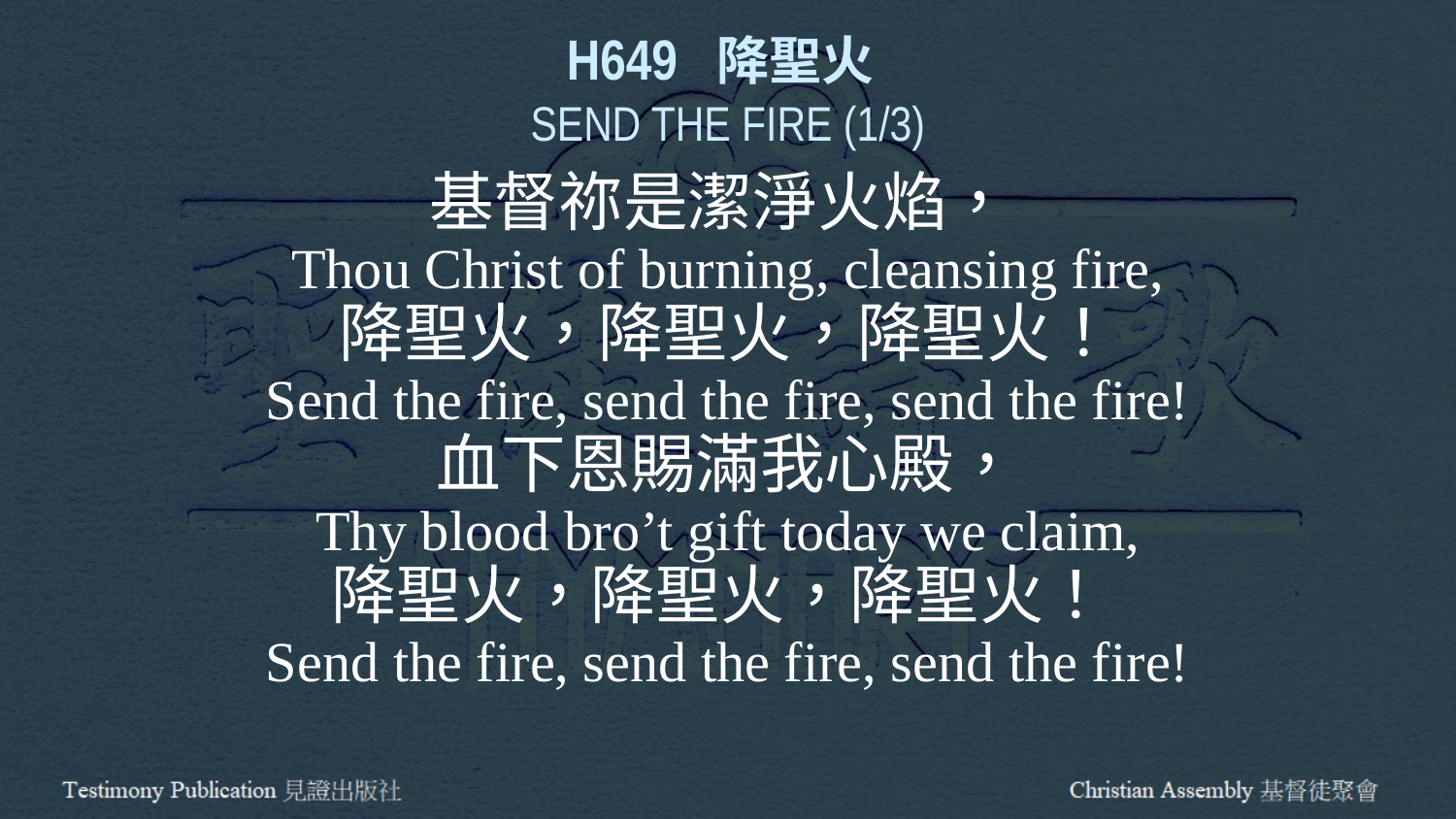

H649  降聖火
SEND THE FIRE (1/3)
基督祢是潔淨火焰，
Thou Christ of burning, cleansing fire,
降聖火，降聖火，降聖火！
Send the fire, send the fire, send the fire!
血下恩賜滿我心殿，
Thy blood bro’t gift today we claim,
降聖火，降聖火，降聖火！
Send the fire, send the fire, send the fire!